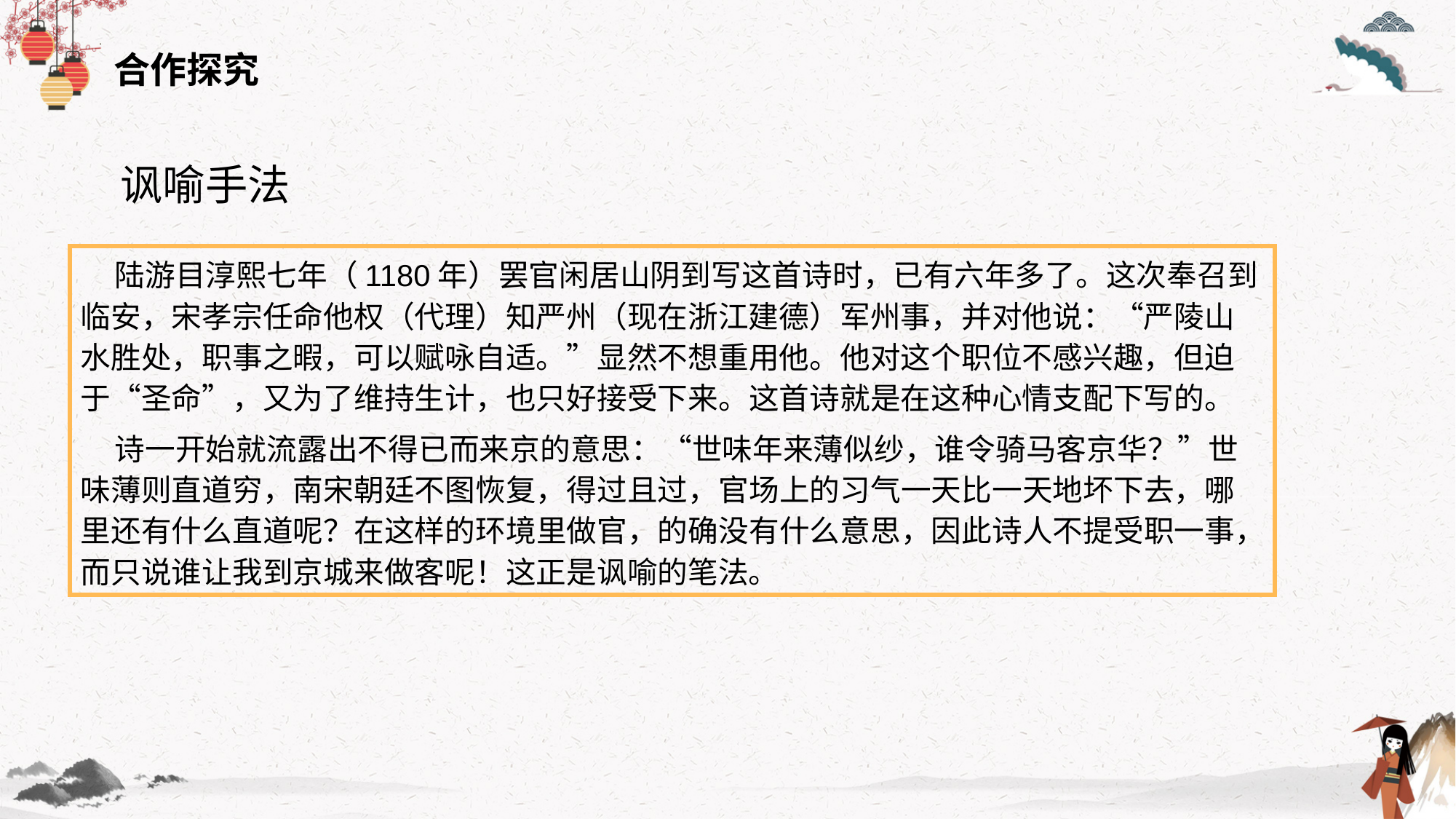

合作探究
  讽喻手法

    陆游目淳熙七年（1180年）罢官闲居山阴到写这首诗时，已有六年多了。这次奉召到临安，宋孝宗任命他权（代理）知严州（现在浙江建德）军州事，并对他说：“严陵山水胜处，职事之暇，可以赋咏自适。”显然不想重用他。他对这个职位不感兴趣，但迫于“圣命”，又为了维持生计，也只好接受下来。这首诗就是在这种心情支配下写的。
    诗一开始就流露出不得已而来京的意思：“世味年来薄似纱，谁令骑马客京华？”世味薄则直道穷，南宋朝廷不图恢复，得过且过，官场上的习气一天比一天地坏下去，哪里还有什么直道呢？在这样的环境里做官，的确没有什么意思，因此诗人不提受职一事，而只说谁让我到京城来做客呢！这正是讽喻的笔法。